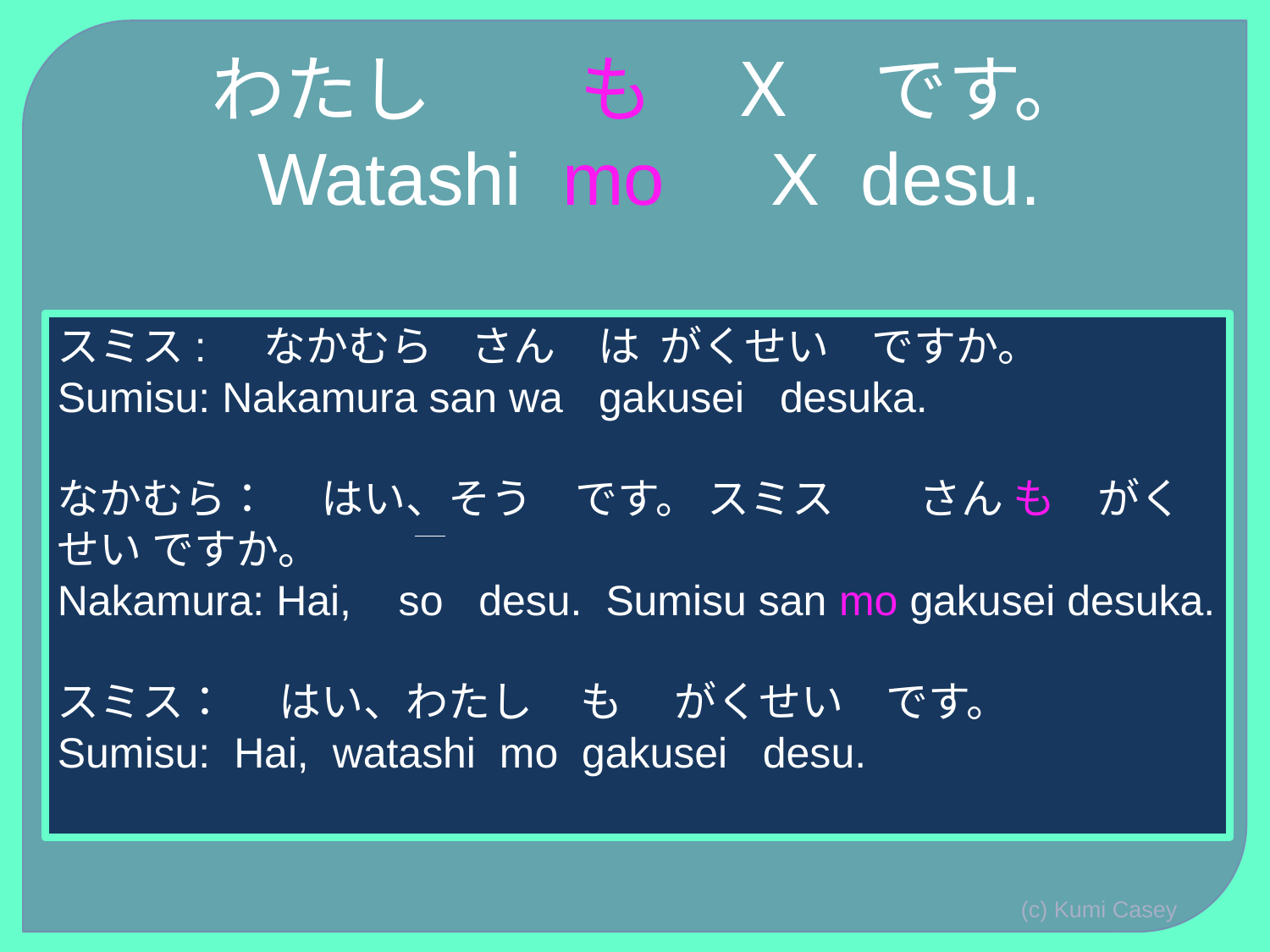

# わたし　　も　Ｘ　です。 Watashi  mo　X  desu.
スミス:    なかむら    さん　は  がくせい　ですか。
Sumisu: Nakamura san wa   gakusei   desuka.

なかむら：　 はい、そう　です。 スミス　　さん も　がくせい ですか。
Nakamura: Hai,    so   desu.  Sumisu san mo gakusei desuka.

スミス：　 はい、わたし     も　 がくせい　です。
Sumisu:  Hai,  watashi  mo  gakusei   desu.

(c) Kumi Casey